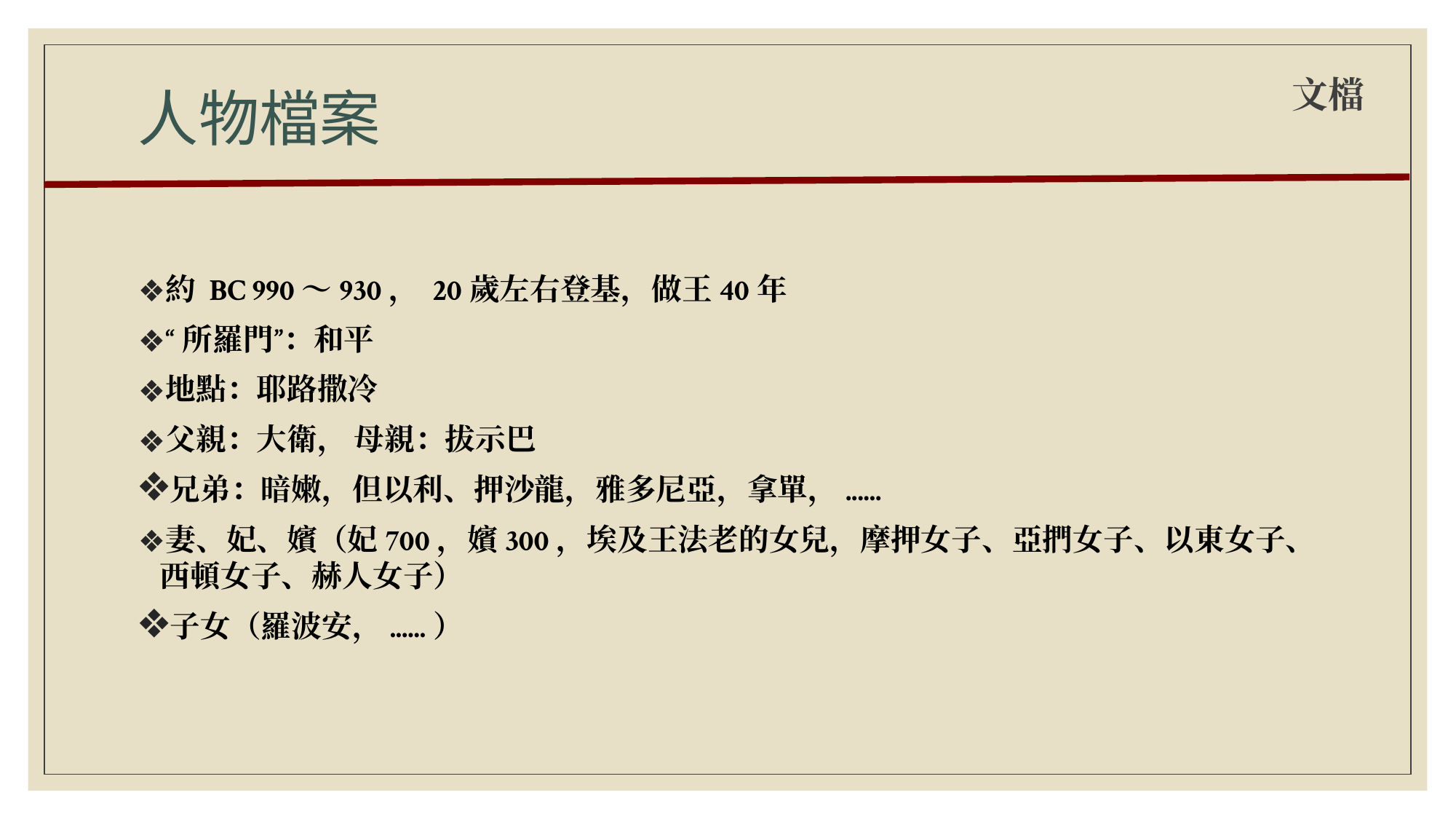

# 人物檔案
文檔

約 BC 990～930， 20歲左右登基，做王40年
“所羅門”：和平
地點：耶路撒冷
父親：大衛， 母親：拔示巴
兄弟：暗嫩，但以利、押沙龍，雅多尼亞，拿單，......
妻、妃、嬪（妃700，嬪300，埃及王法老的女兒，摩押女子、亞捫女子、以東女子、西頓女子、赫人女子）
子女（羅波安，......）